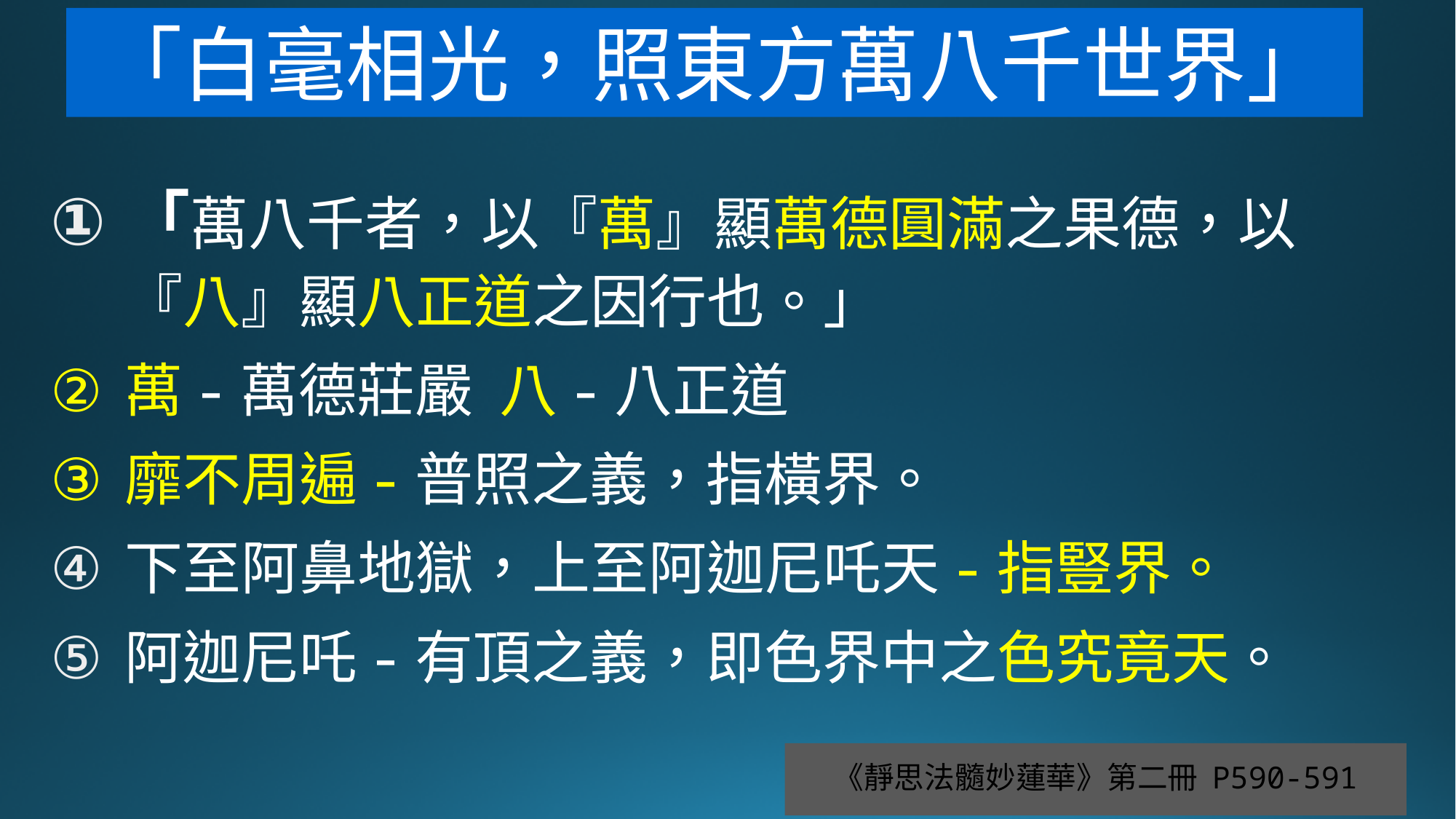

「白毫相光，照東方萬八千世界」
「萬八千者，以『萬』顯萬德圓滿之果德，以『八』顯八正道之因行也。」
萬-萬德莊嚴  八-八正道
靡不周遍-普照之義，指橫界。
下至阿鼻地獄，上至阿迦尼吒天-指豎界。
阿迦尼吒-有頂之義，即色界中之色究竟天。

# 《靜思法髓妙蓮華》第二冊 P590-591